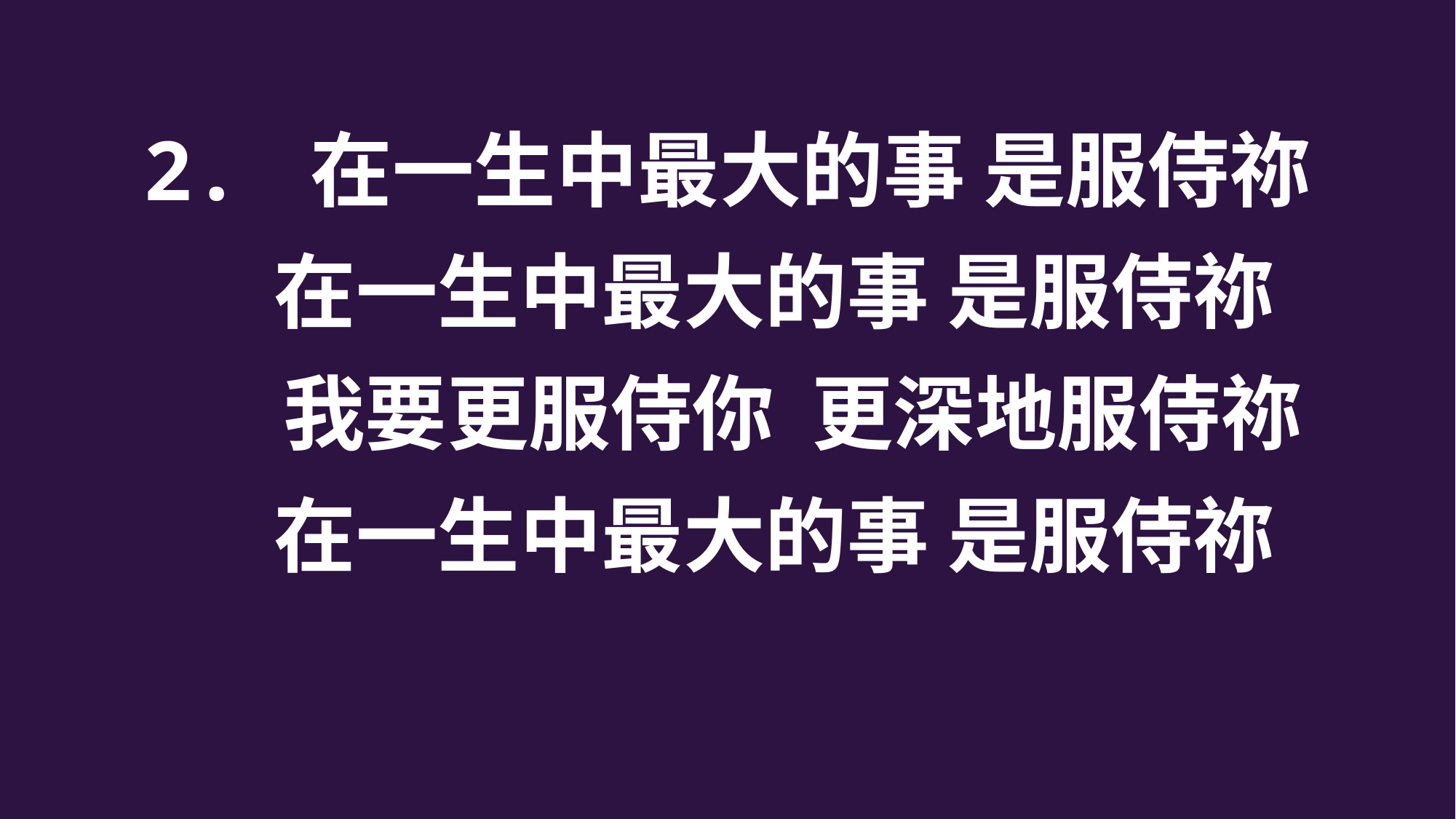

2. 在一生中最大的事 是服侍祢
    在一生中最大的事 是服侍祢
      我要更服侍你  更深地服侍祢
    在一生中最大的事 是服侍祢